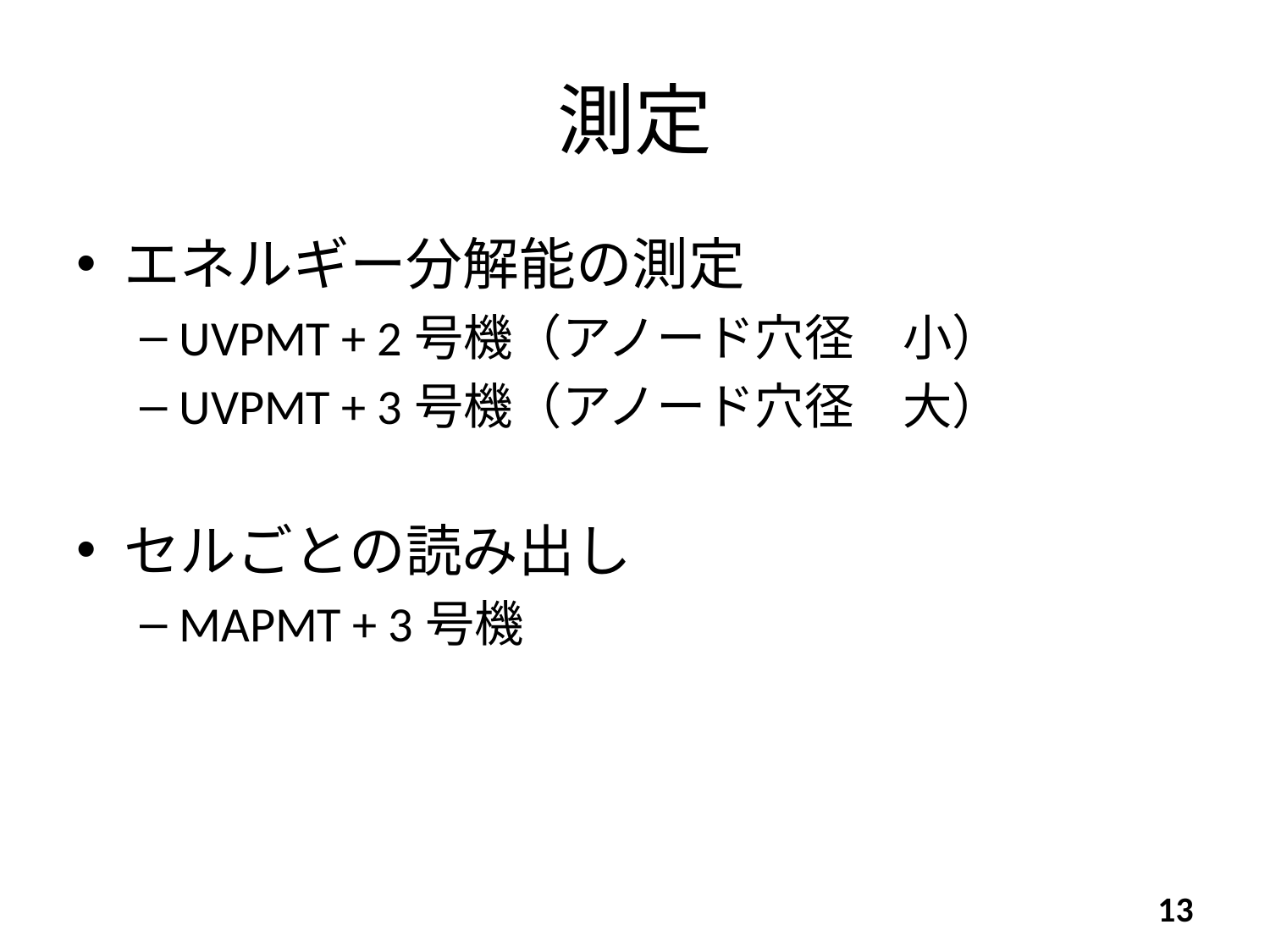

# 測定
エネルギー分解能の測定
UVPMT + 2号機（アノード穴径　小）
UVPMT + 3号機（アノード穴径　大）

セルごとの読み出し
MAPMT + 3号機
13